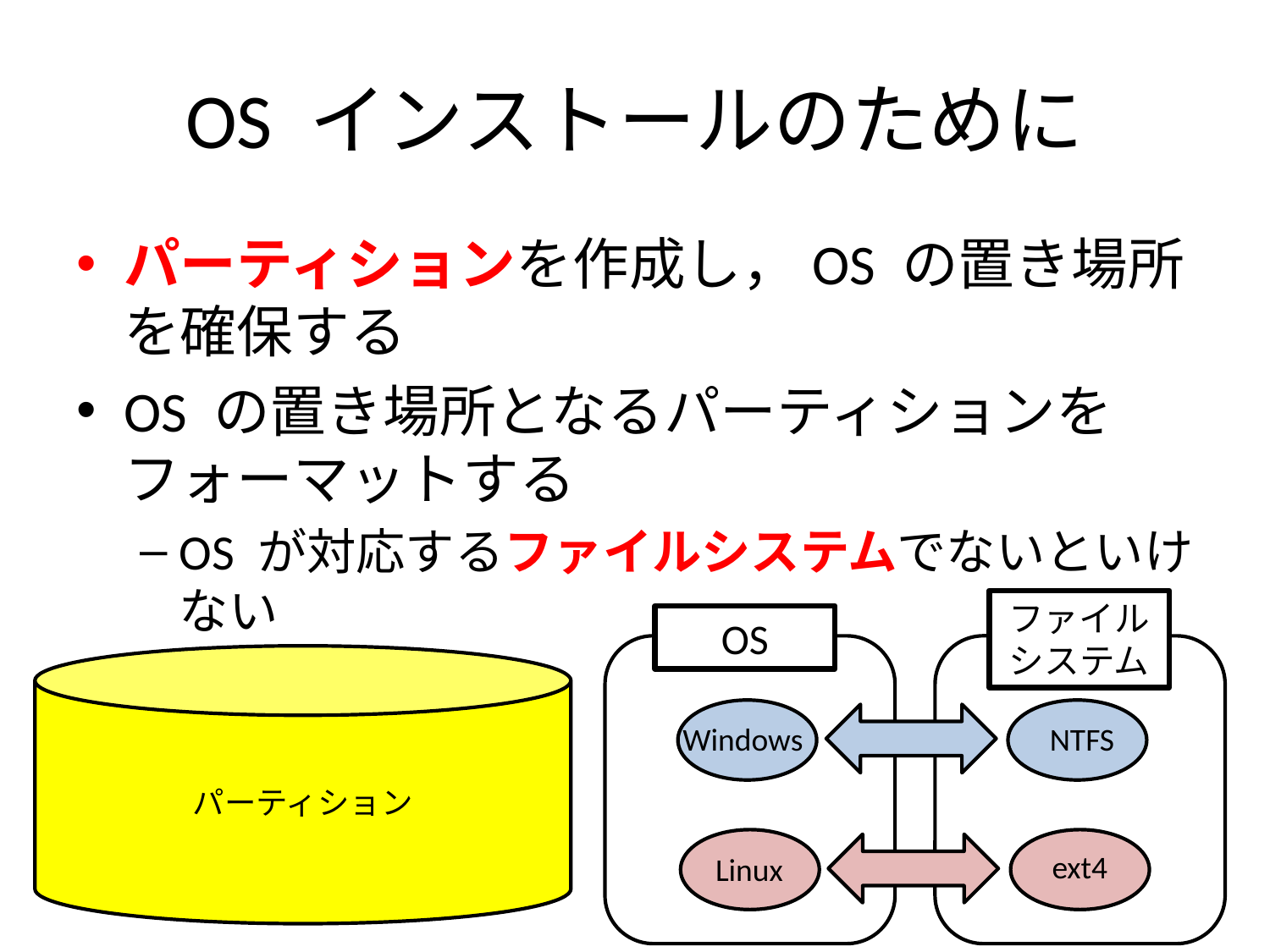

# OS インストールのために
パーティションを作成し，OS の置き場所を確保する
OS の置き場所となるパーティションをフォーマットする
OS が対応するファイルシステムでないといけない
ファイル
システム
OS

パーティション

Windows

NTFS

Linux

ext4